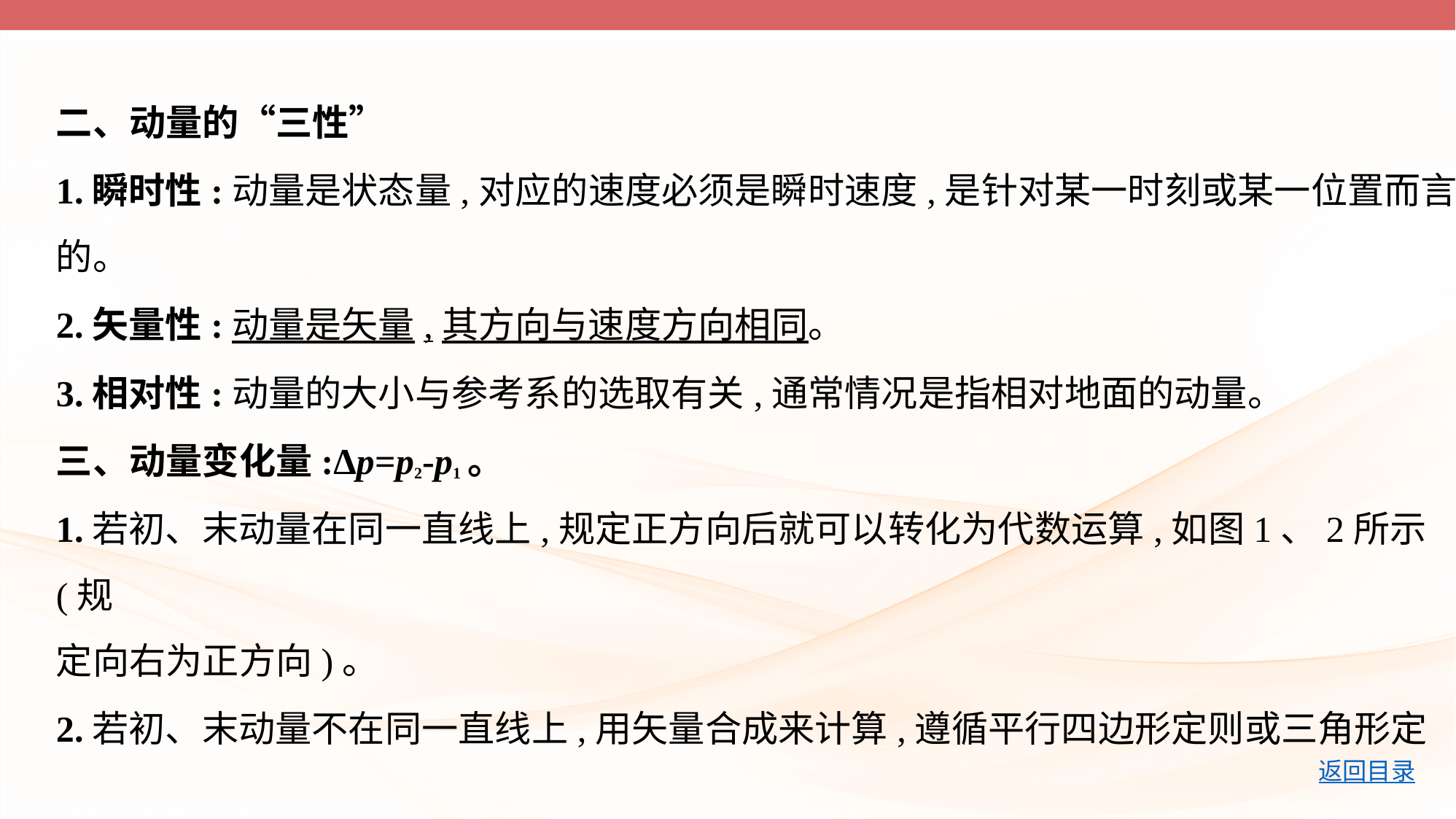

二、动量的“三性”
1.瞬时性:动量是状态量,对应的速度必须是瞬时速度,是针对某一时刻或某一位置而言
的。
2.矢量性:动量是矢量,其方向与速度方向相同。
3.相对性:动量的大小与参考系的选取有关,通常情况是指相对地面的动量。
三、动量变化量:Δp=p2-p1。
1.若初、末动量在同一直线上,规定正方向后就可以转化为代数运算,如图1、2所示(规
定向右为正方向)。
2.若初、末动量不在同一直线上,用矢量合成来计算,遵循平行四边形定则或三角形定